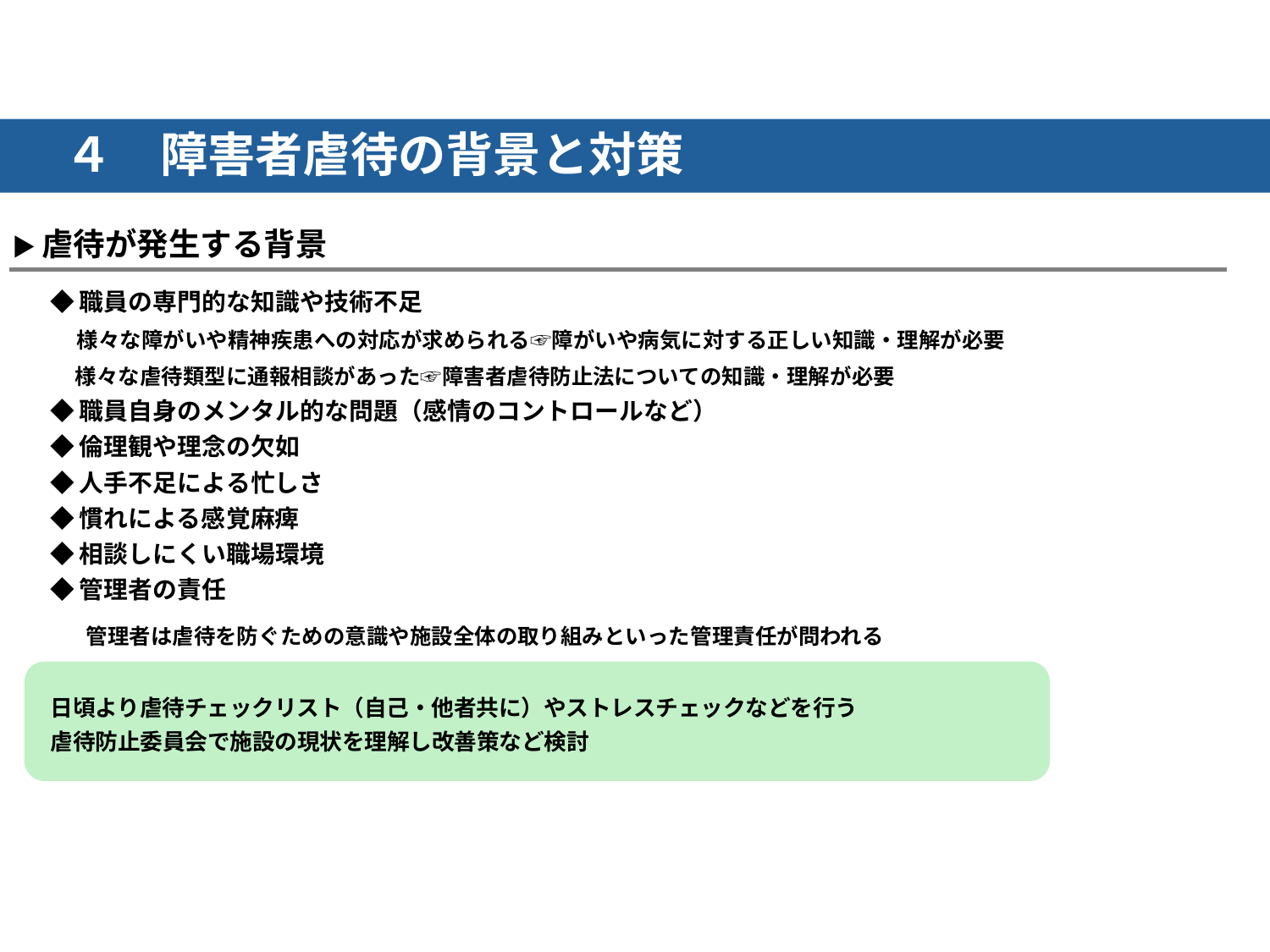

４　障害者虐待の背景と対策
▶虐待が発生する背景

◆職員の専門的な知識や技術不足
　様々な障がいや精神疾患への対応が求められる☞障がいや病気に対する正しい知識・理解が必要
　様々な虐待類型に通報相談があった☞障害者虐待防止法についての知識・理解が必要
◆職員自身のメンタル的な問題（感情のコントロールなど）
◆倫理観や理念の欠如
◆人手不足による忙しさ
◆慣れによる感覚麻痺
◆相談しにくい職場環境
◆管理者の責任
　管理者は虐待を防ぐための意識や施設全体の取り組みといった管理責任が問われる

日頃より虐待チェックリスト（自己・他者共に）やストレスチェックなどを行う
虐待防止委員会で施設の現状を理解し改善策など検討